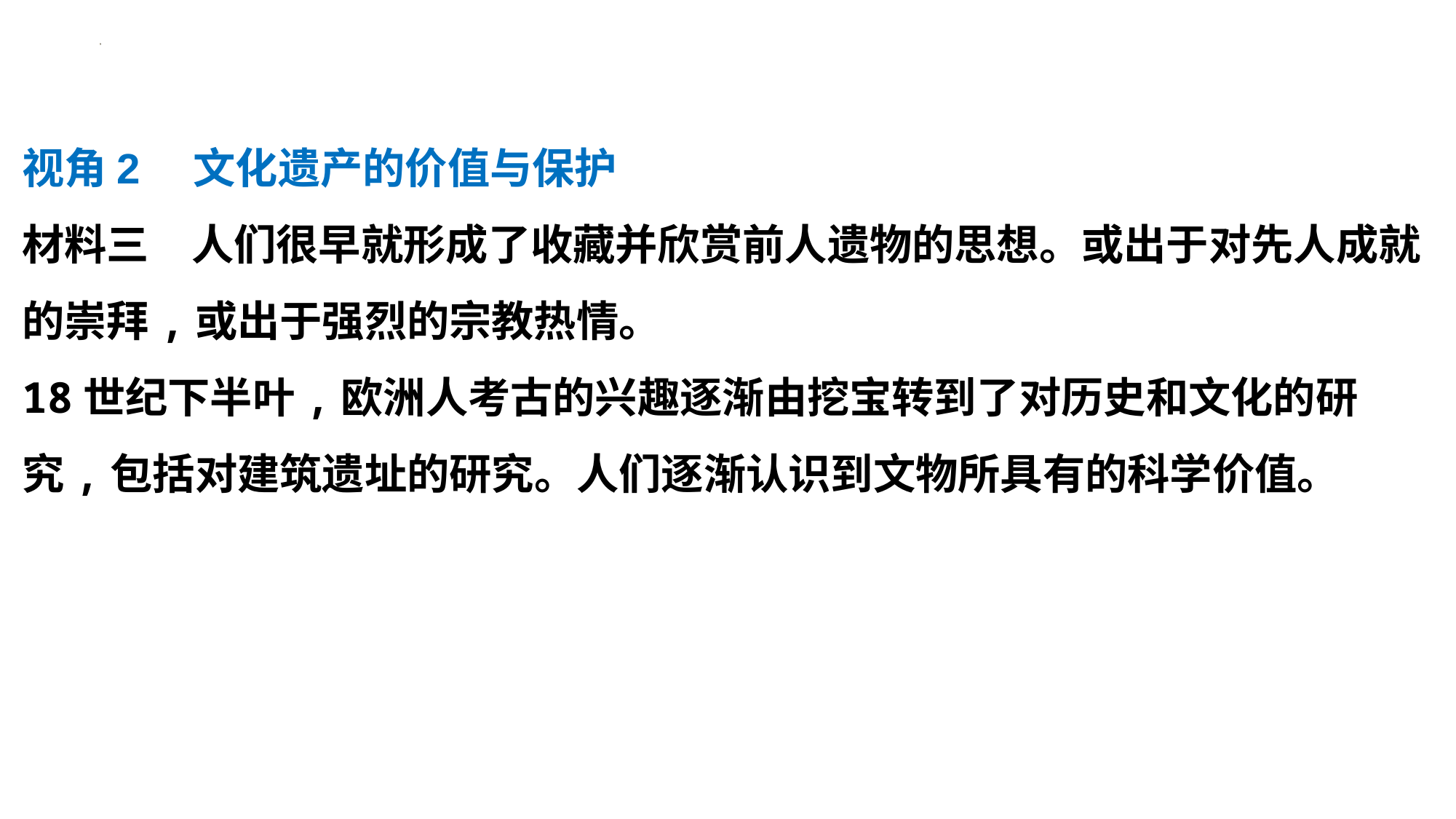

视角2　文化遗产的价值与保护
材料三　人们很早就形成了收藏并欣赏前人遗物的思想。或出于对先人成就的崇拜,或出于强烈的宗教热情。
18世纪下半叶,欧洲人考古的兴趣逐渐由挖宝转到了对历史和文化的研究,包括对建筑遗址的研究。人们逐渐认识到文物所具有的科学价值。